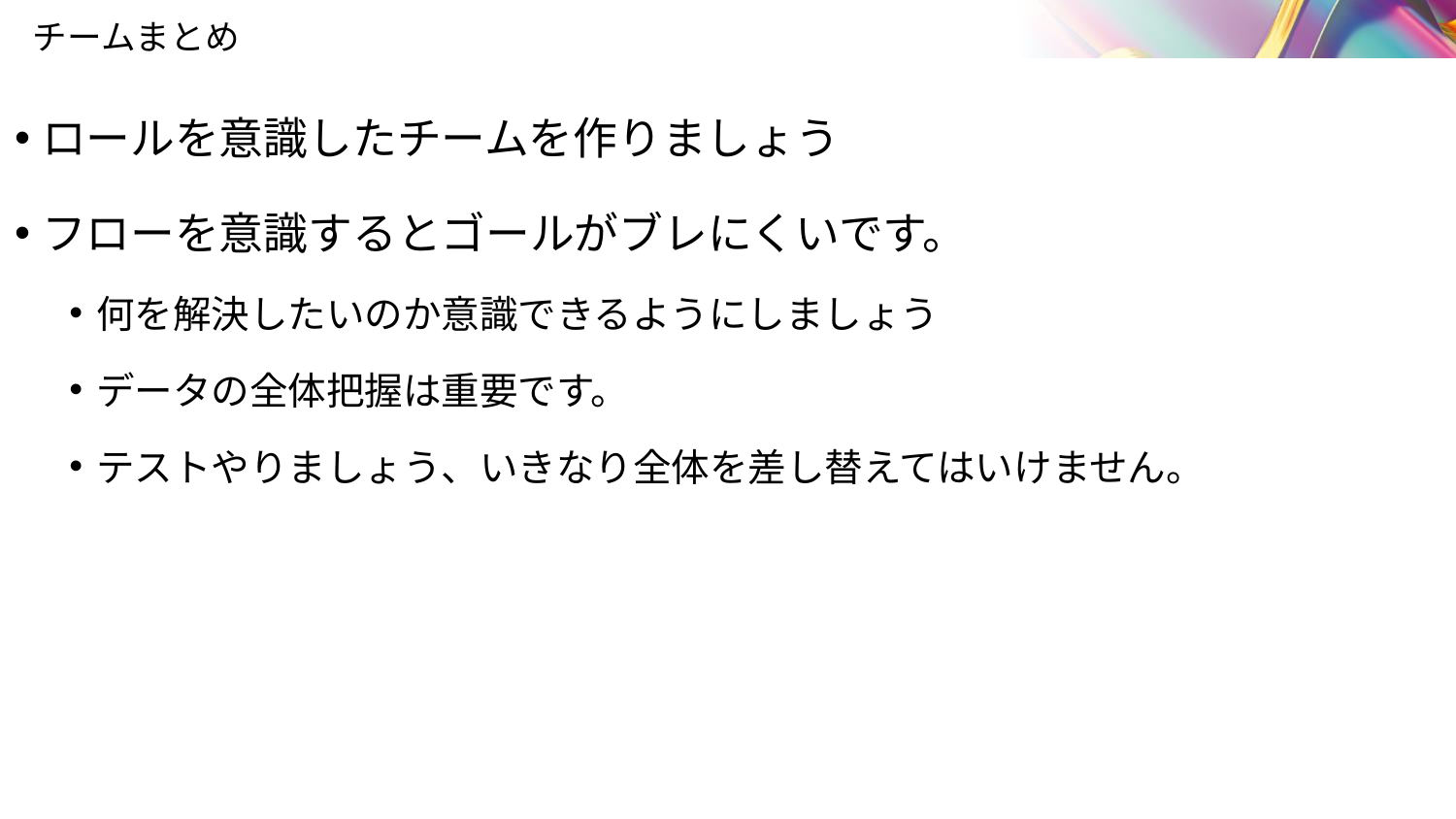

# チームまとめ
ロールを意識したチームを作りましょう
フローを意識するとゴールがブレにくいです。
何を解決したいのか意識できるようにしましょう
データの全体把握は重要です。
テストやりましょう、いきなり全体を差し替えてはいけません。